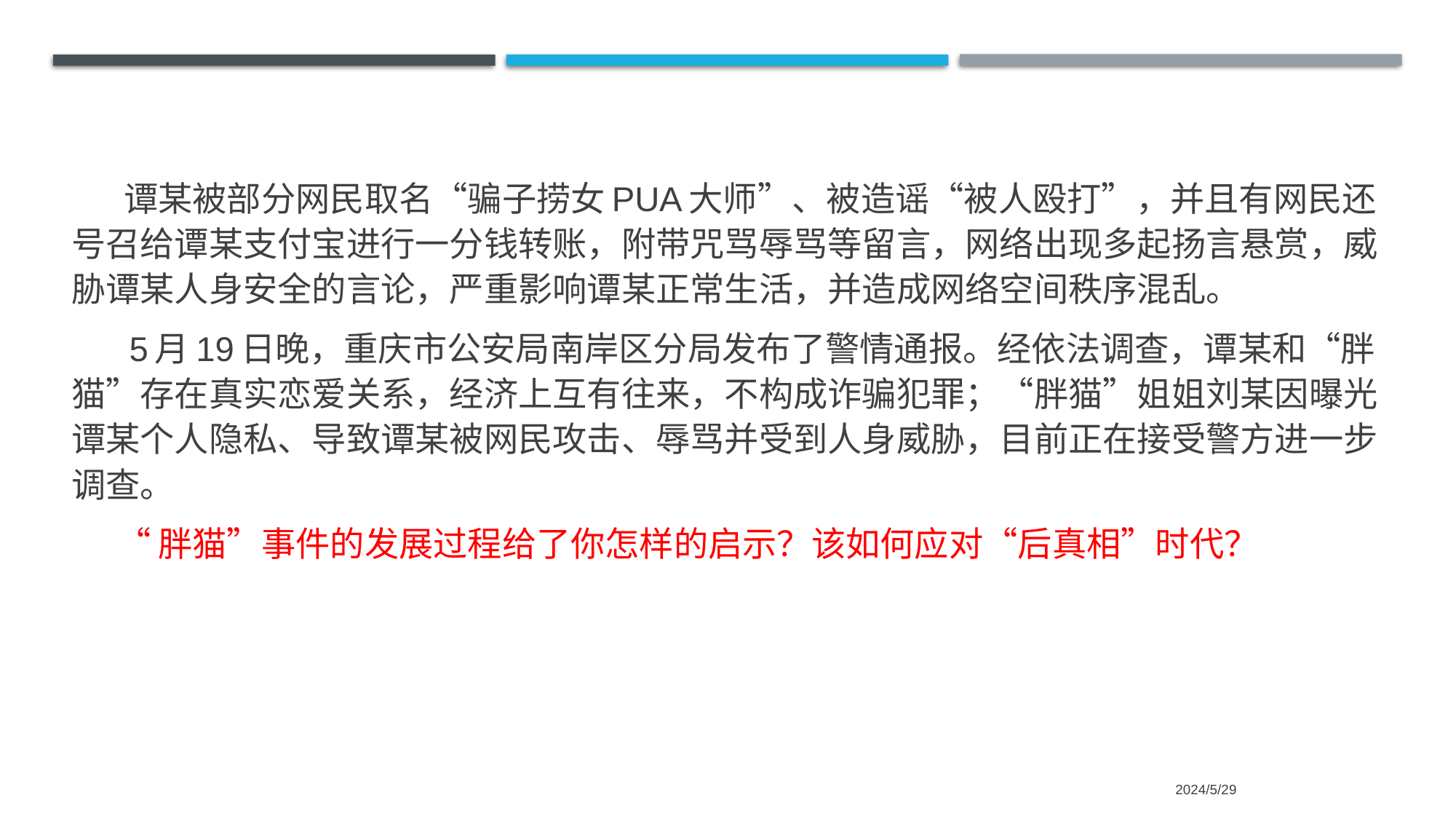

谭某被部分网民取名“骗子捞女PUA大师”、被造谣“被人殴打”，并且有网民还号召给谭某支付宝进行一分钱转账，附带咒骂辱骂等留言，网络出现多起扬言悬赏，威胁谭某人身安全的言论，严重影响谭某正常生活，并造成网络空间秩序混乱。
      5月19日晚，重庆市公安局南岸区分局发布了警情通报。经依法调查，谭某和“胖猫”存在真实恋爱关系，经济上互有往来，不构成诈骗犯罪；“胖猫”姐姐刘某因曝光谭某个人隐私、导致谭某被网民攻击、辱骂并受到人身威胁，目前正在接受警方进一步调查。
      “胖猫”事件的发展过程给了你怎样的启示？该如何应对“后真相”时代？

2024/5/29